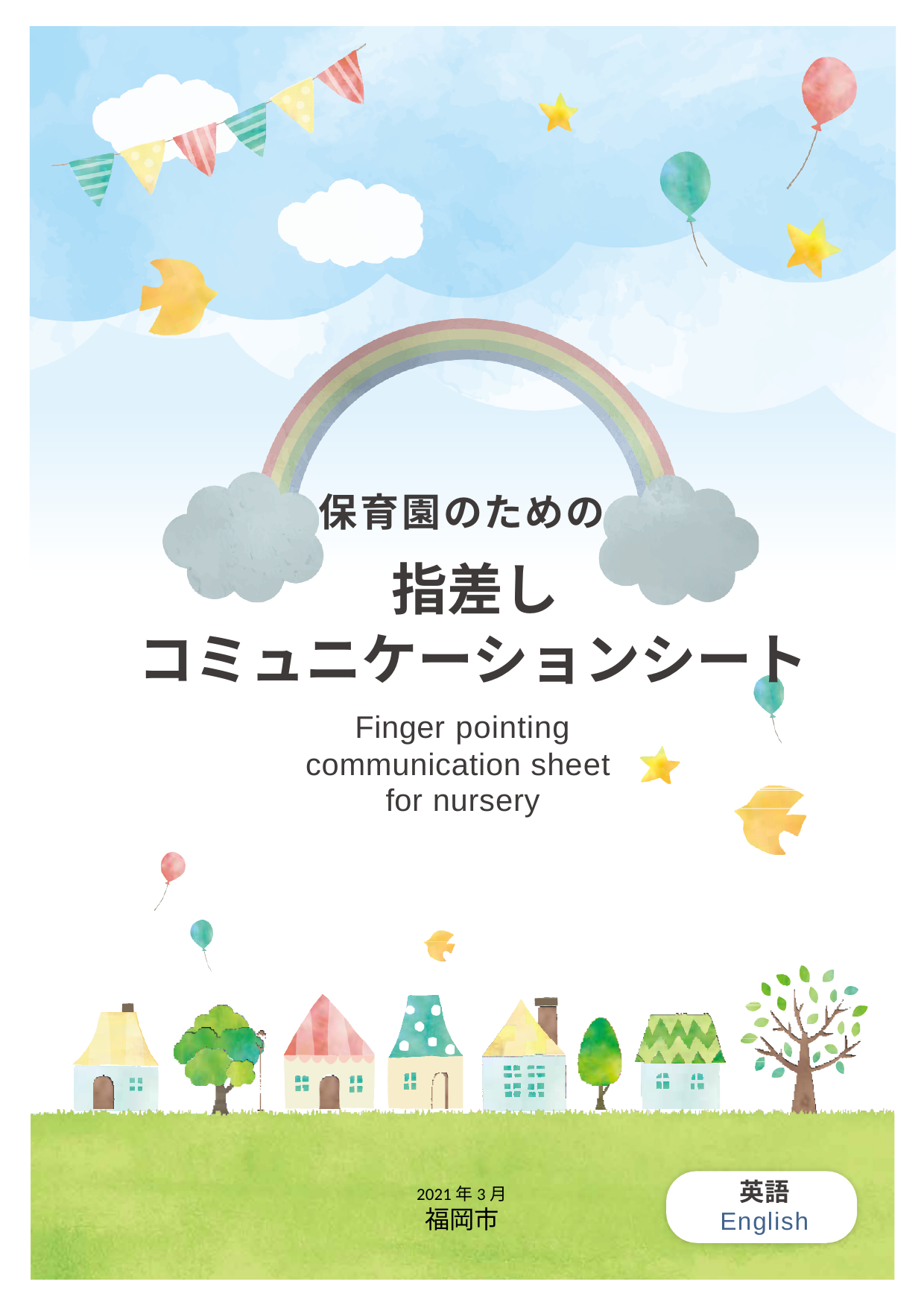

# 保育園のための
指差し
コミュニケーションシート
Finger pointing
communication sheet  for nursery

英語
English
2021年3月
福岡市